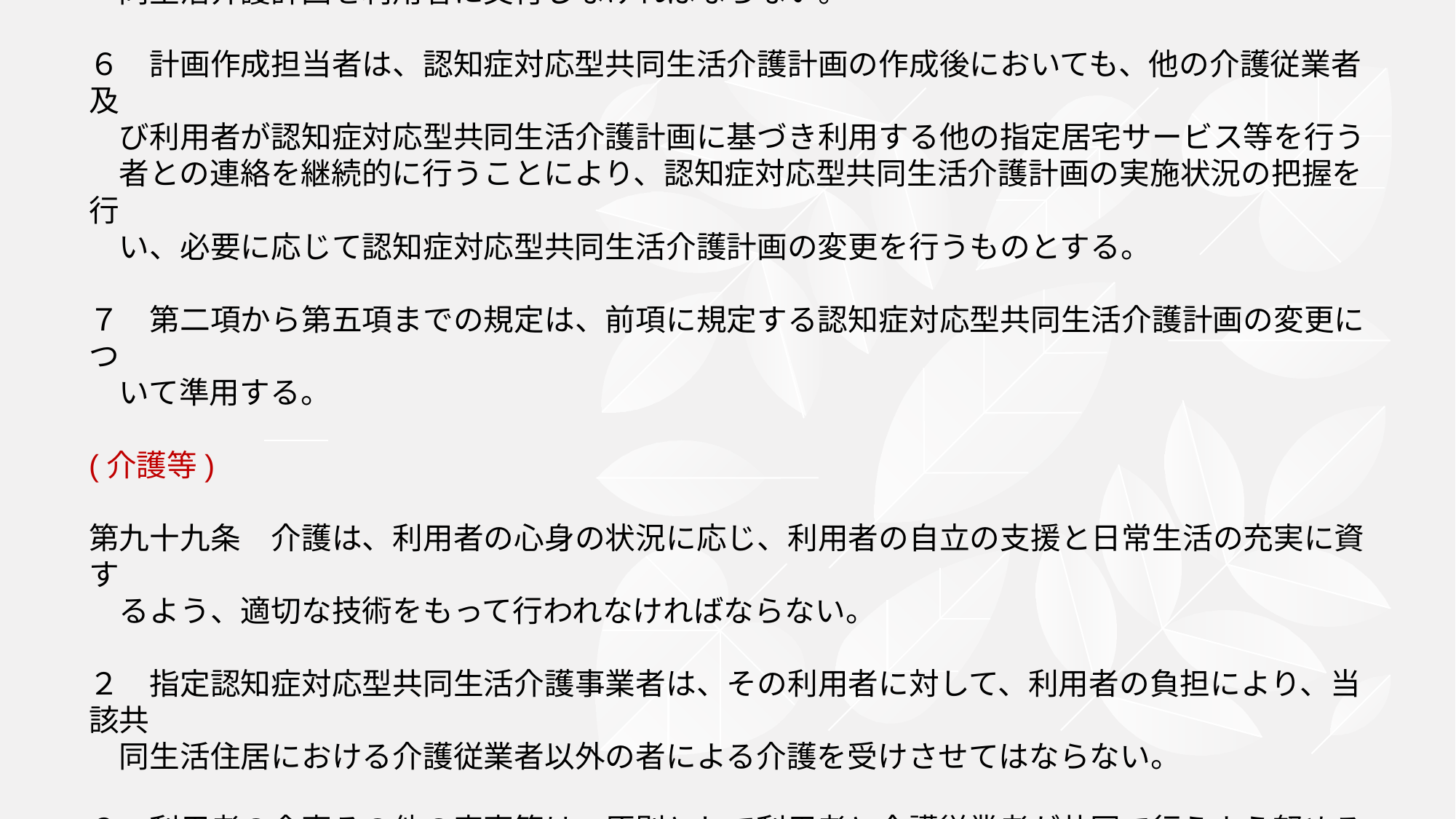

# ５　計画作成担当者は、認知症対応型共同生活介護計画を作成した際には、当該認知症対応型共 　同生活介護計画を利用者に交付しなければならない。 ６　計画作成担当者は、認知症対応型共同生活介護計画の作成後においても、他の介護従業者及 　び利用者が認知症対応型共同生活介護計画に基づき利用する他の指定居宅サービス等を行う 　者との連絡を継続的に行うことにより、認知症対応型共同生活介護計画の実施状況の把握を行 　い、必要に応じて認知症対応型共同生活介護計画の変更を行うものとする。 ７　第二項から第五項までの規定は、前項に規定する認知症対応型共同生活介護計画の変更につ 　いて準用する。 (介護等) 第九十九条　介護は、利用者の心身の状況に応じ、利用者の自立の支援と日常生活の充実に資す 　るよう、適切な技術をもって行われなければならない。 ２　指定認知症対応型共同生活介護事業者は、その利用者に対して、利用者の負担により、当該共 　同生活住居における介護従業者以外の者による介護を受けさせてはならない。 ３　利用者の食事その他の家事等は、原則として利用者と介護従業者が共同で行うよう努めるも 　のとする。